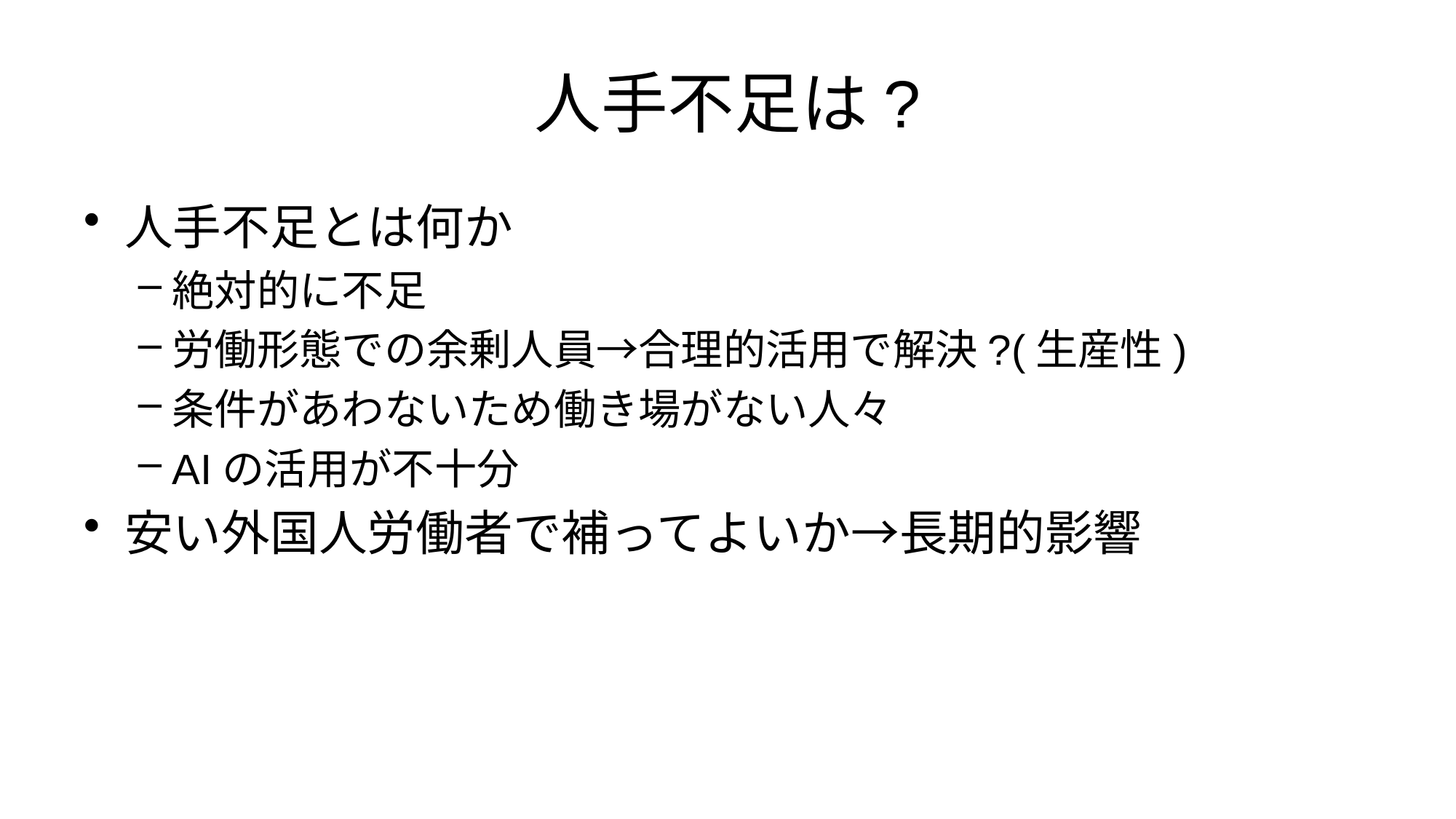

# 人手不足は?
人手不足とは何か
絶対的に不足
労働形態での余剰人員→合理的活用で解決?(生産性)
条件があわないため働き場がない人々
AIの活用が不十分
安い外国人労働者で補ってよいか→長期的影響